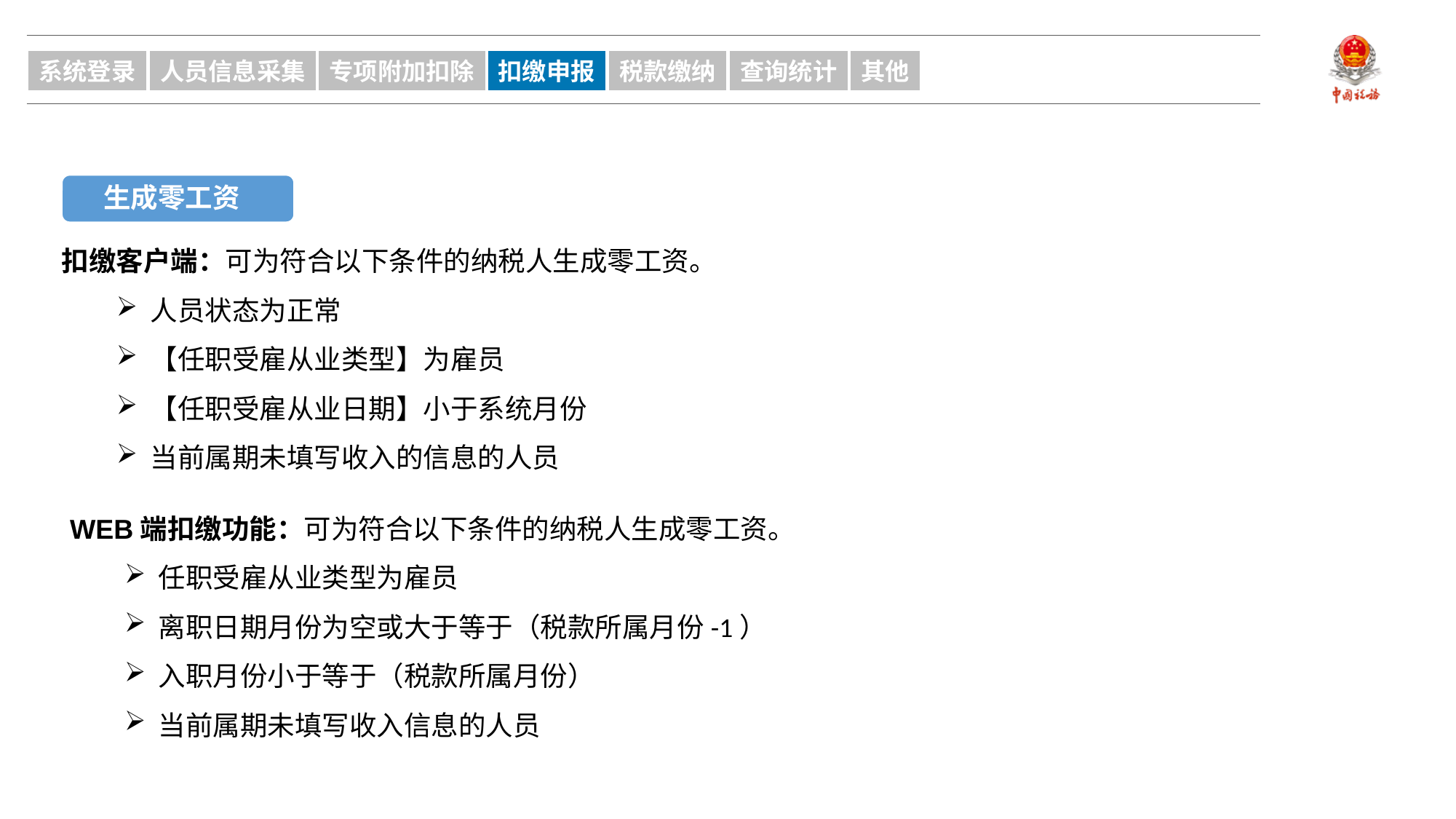

系统登录
人员信息采集
专项附加扣除
扣缴申报
税款缴纳
查询统计
其他

生成零工资
扣缴客户端：可为符合以下条件的纳税人生成零工资。
人员状态为正常
【任职受雇从业类型】为雇员
【任职受雇从业日期】小于系统月份
当前属期未填写收入的信息的人员
扣缴Web端
WEB端扣缴功能：可为符合以下条件的纳税人生成零工资。
任职受雇从业类型为雇员
离职日期月份为空或大于等于（税款所属月份-1）
入职月份小于等于（税款所属月份）
当前属期未填写收入信息的人员